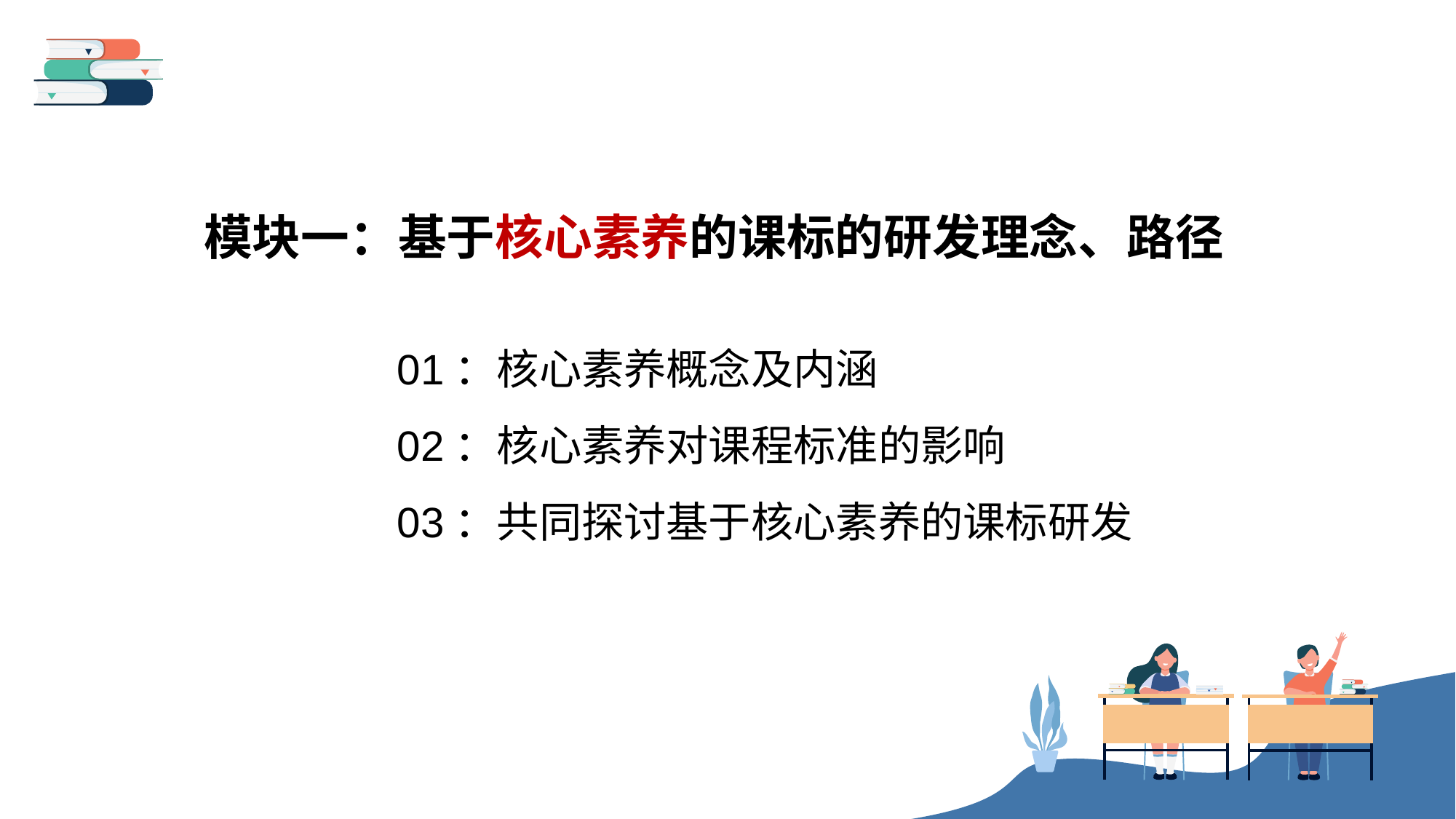

模块一：基于核心素养的课标的研发理念、路径

01：核心素养概念及内涵
02：核心素养对课程标准的影响
03：共同探讨基于核心素养的课标研发